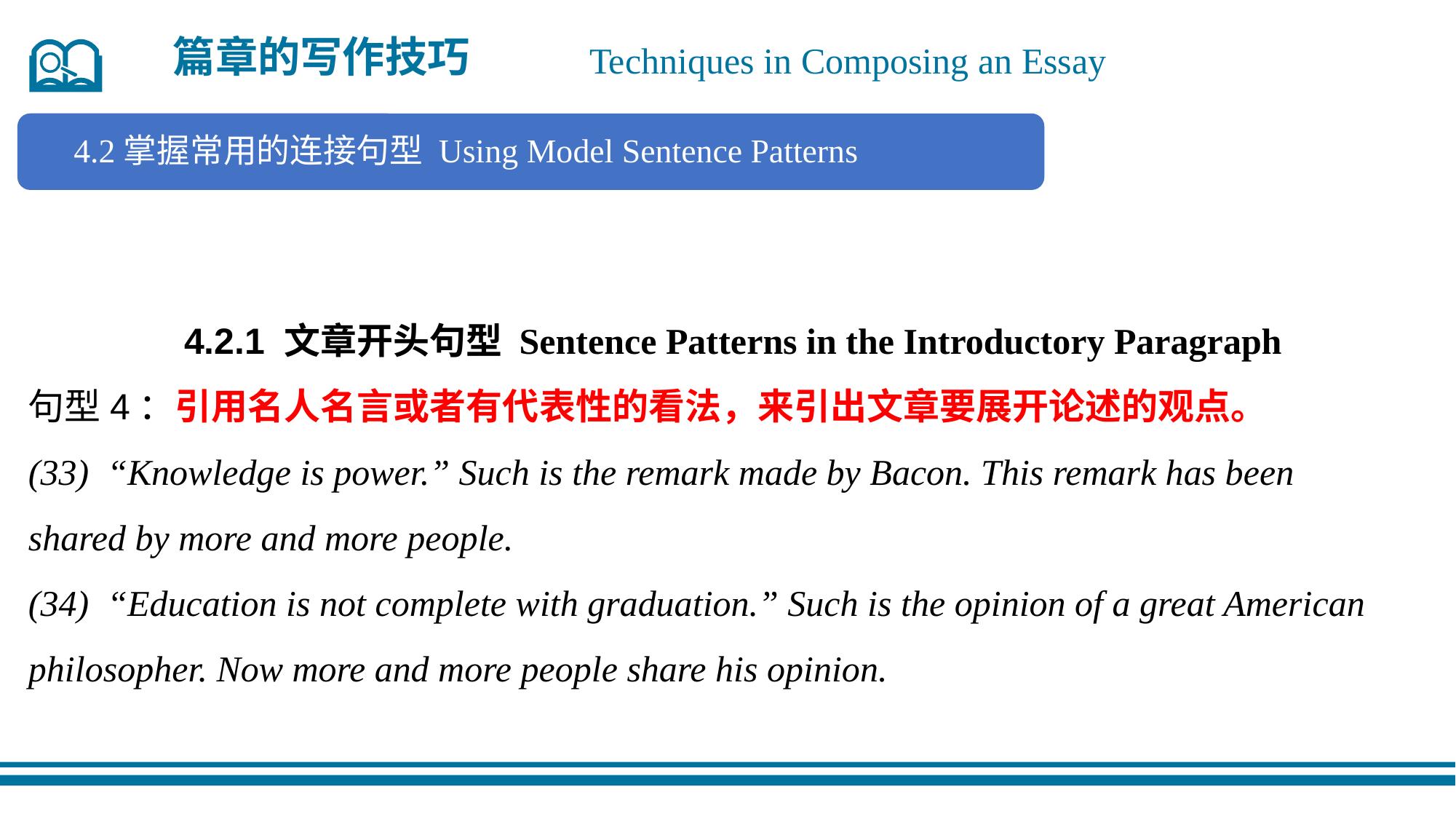

篇章的写作技巧
Techniques in Composing an Essay
4.2掌握常用的连接句型 Using Model Sentence Patterns

4.2.1 文章开头句型 Sentence Patterns in the Introductory Paragraph
句型4：引用名人名言或者有代表性的看法，来引出文章要展开论述的观点。
(33)  “Knowledge is power.” Such is the remark made by Bacon. This remark has been
shared by more and more people.
(34)  “Education is not complete with graduation.” Such is the opinion of a great American
philosopher. Now more and more people share his opinion.